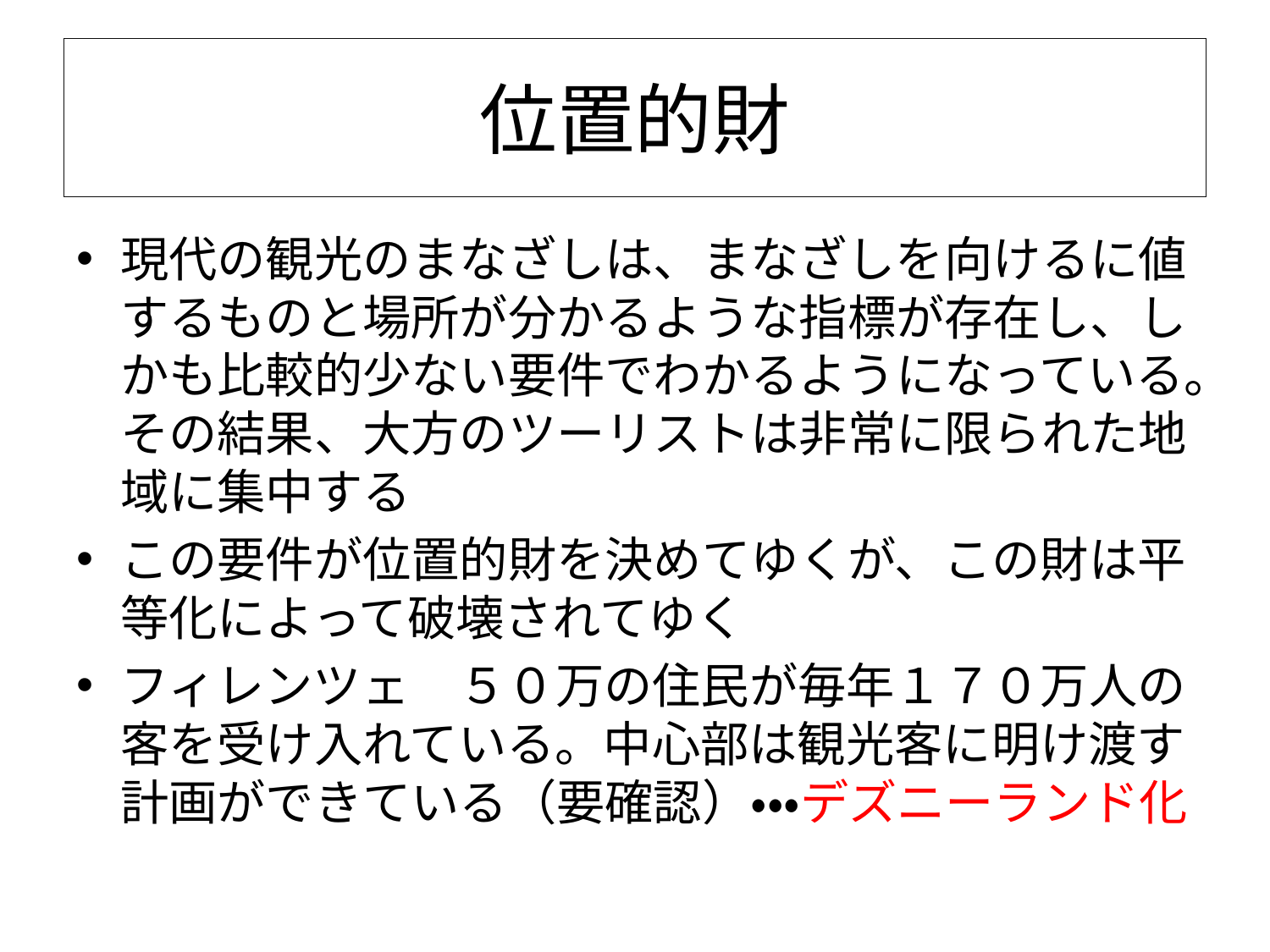

# 位置的財
現代の観光のまなざしは、まなざしを向けるに値するものと場所が分かるような指標が存在し、しかも比較的少ない要件でわかるようになっている。その結果、大方のツーリストは非常に限られた地域に集中する
この要件が位置的財を決めてゆくが、この財は平等化によって破壊されてゆく
フィレンツェ　５０万の住民が毎年１７０万人の客を受け入れている。中心部は観光客に明け渡す計画ができている（要確認）・・・デズニーランド化